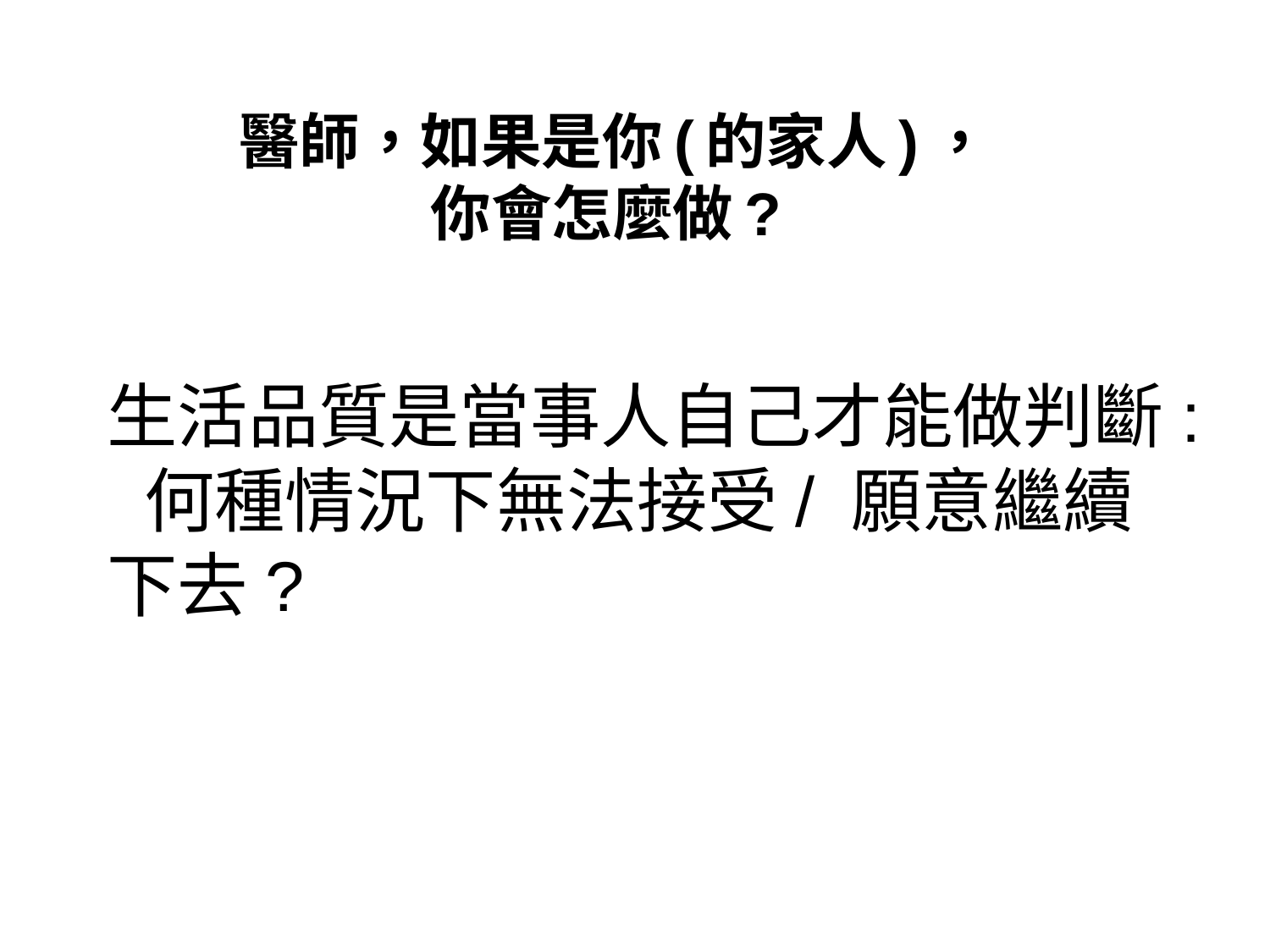

# 醫師，如果是你(的家人)， 你會怎麼做?

生活品質是當事人自己才能做判斷: 何種情況下無法接受/ 願意繼續下去?